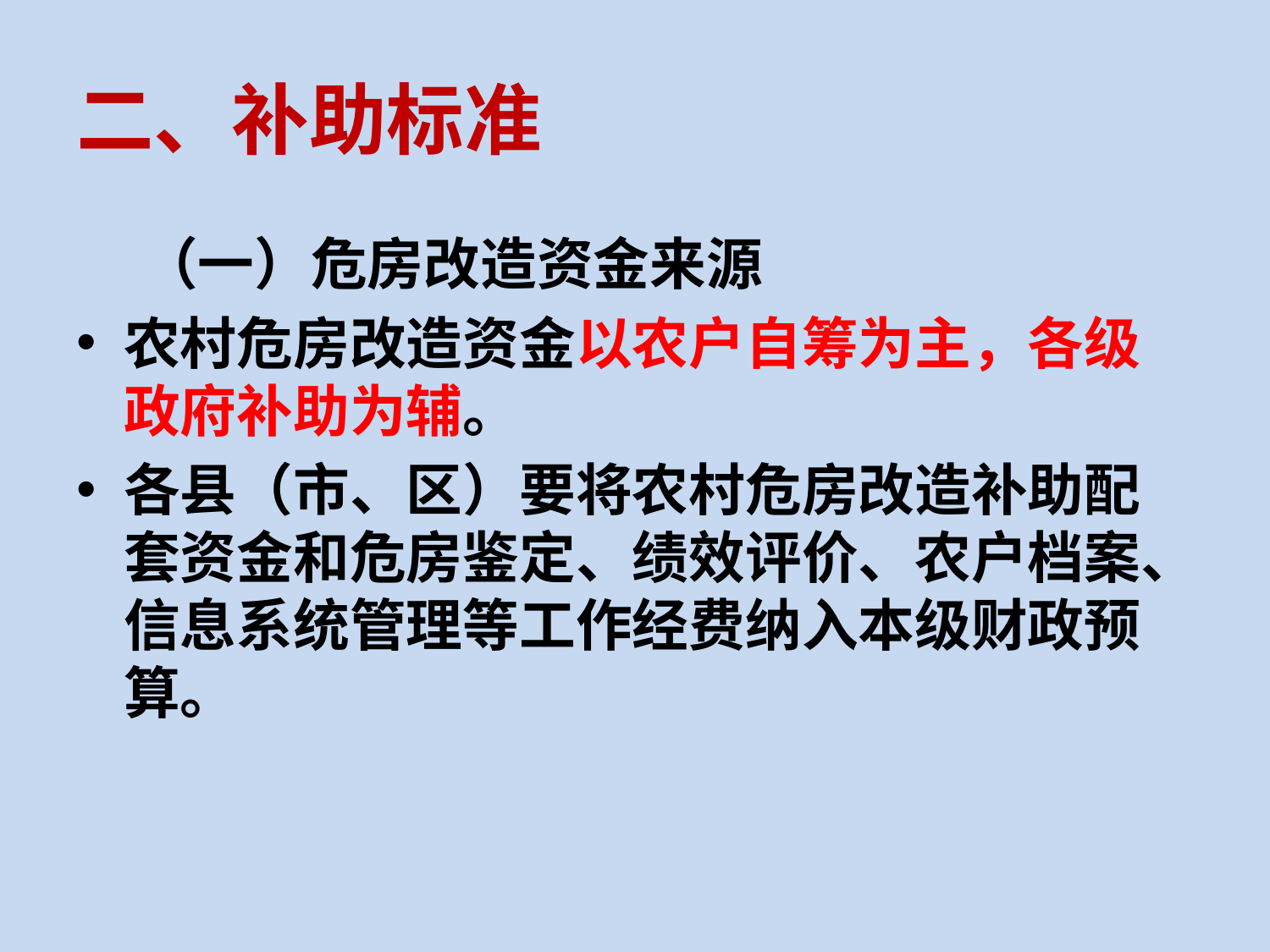

# 二、补助标准
    （一）危房改造资金来源
农村危房改造资金以农户自筹为主，各级政府补助为辅。
各县（市、区）要将农村危房改造补助配套资金和危房鉴定、绩效评价、农户档案、信息系统管理等工作经费纳入本级财政预算。